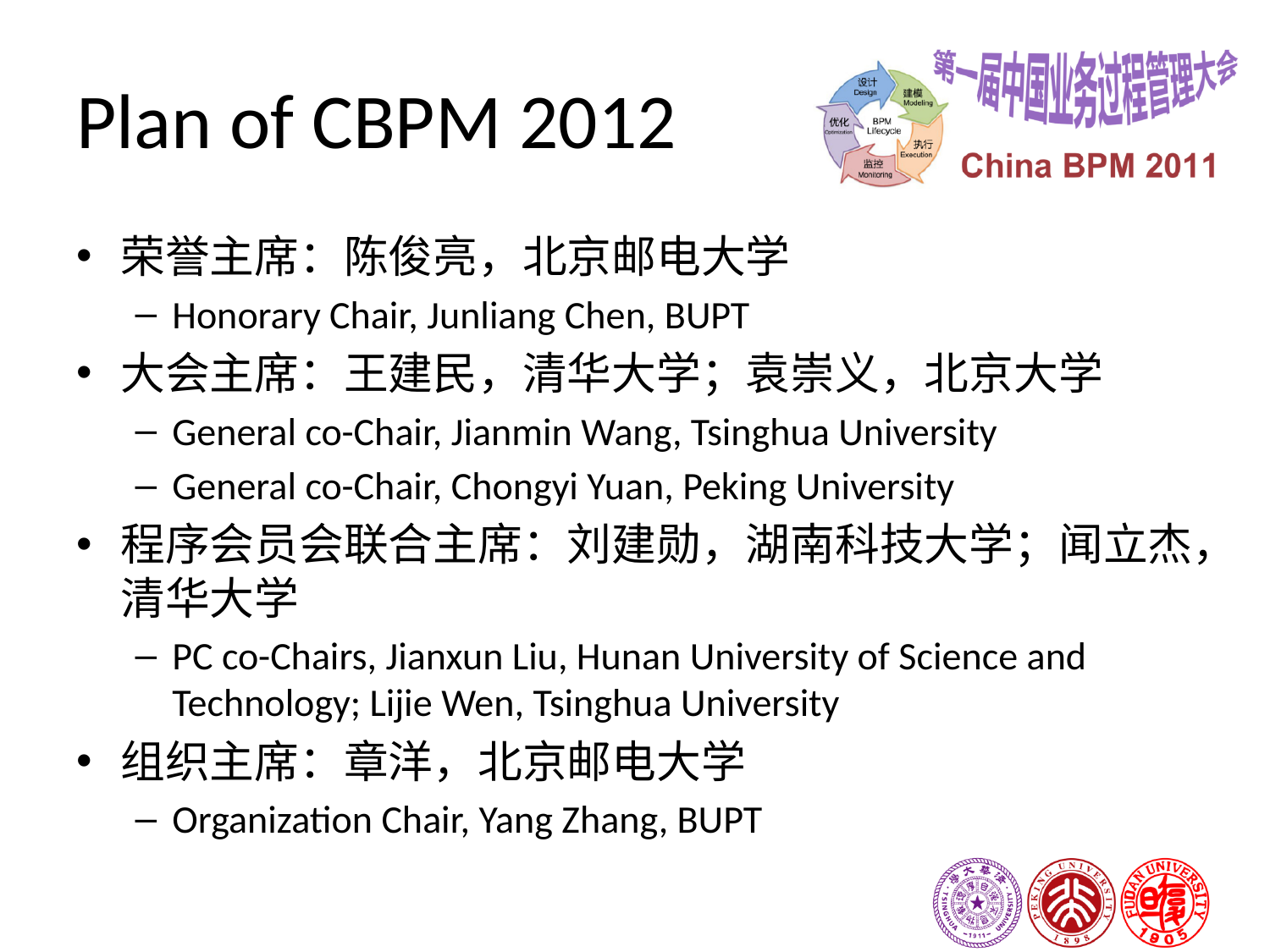

# Plan of CBPM 2012
荣誉主席：陈俊亮，北京邮电大学
Honorary Chair, Junliang Chen, BUPT
大会主席：王建民，清华大学；袁崇义，北京大学
General co-Chair, Jianmin Wang, Tsinghua University
General co-Chair, Chongyi Yuan, Peking University
程序会员会联合主席：刘建勋，湖南科技大学；闻立杰，清华大学
PC co-Chairs, Jianxun Liu, Hunan University of Science and Technology; Lijie Wen, Tsinghua University
组织主席：章洋，北京邮电大学
Organization Chair, Yang Zhang, BUPT